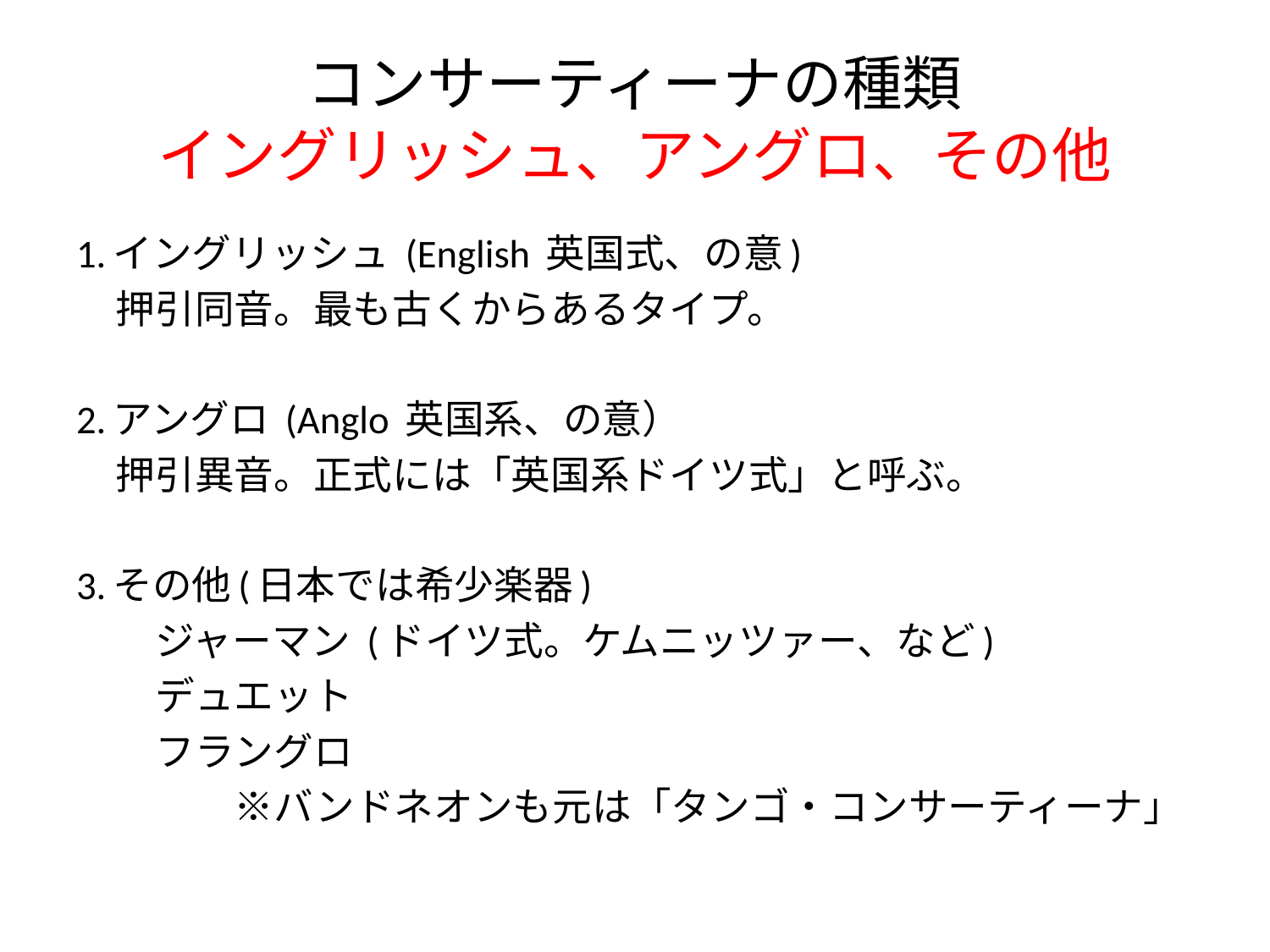

# コンサーティーナの種類 イングリッシュ、アングロ、その他
1.イングリッシュ (English 英国式、の意)
　押引同音。最も古くからあるタイプ。

2.アングロ (Anglo 英国系、の意）
　押引異音。正式には「英国系ドイツ式」と呼ぶ。

3.その他(日本では希少楽器)
　　ジャーマン (ドイツ式。ケムニッツァー、など)
　　デュエット
　　フラングロ
　　　　※バンドネオンも元は「タンゴ・コンサーティーナ」